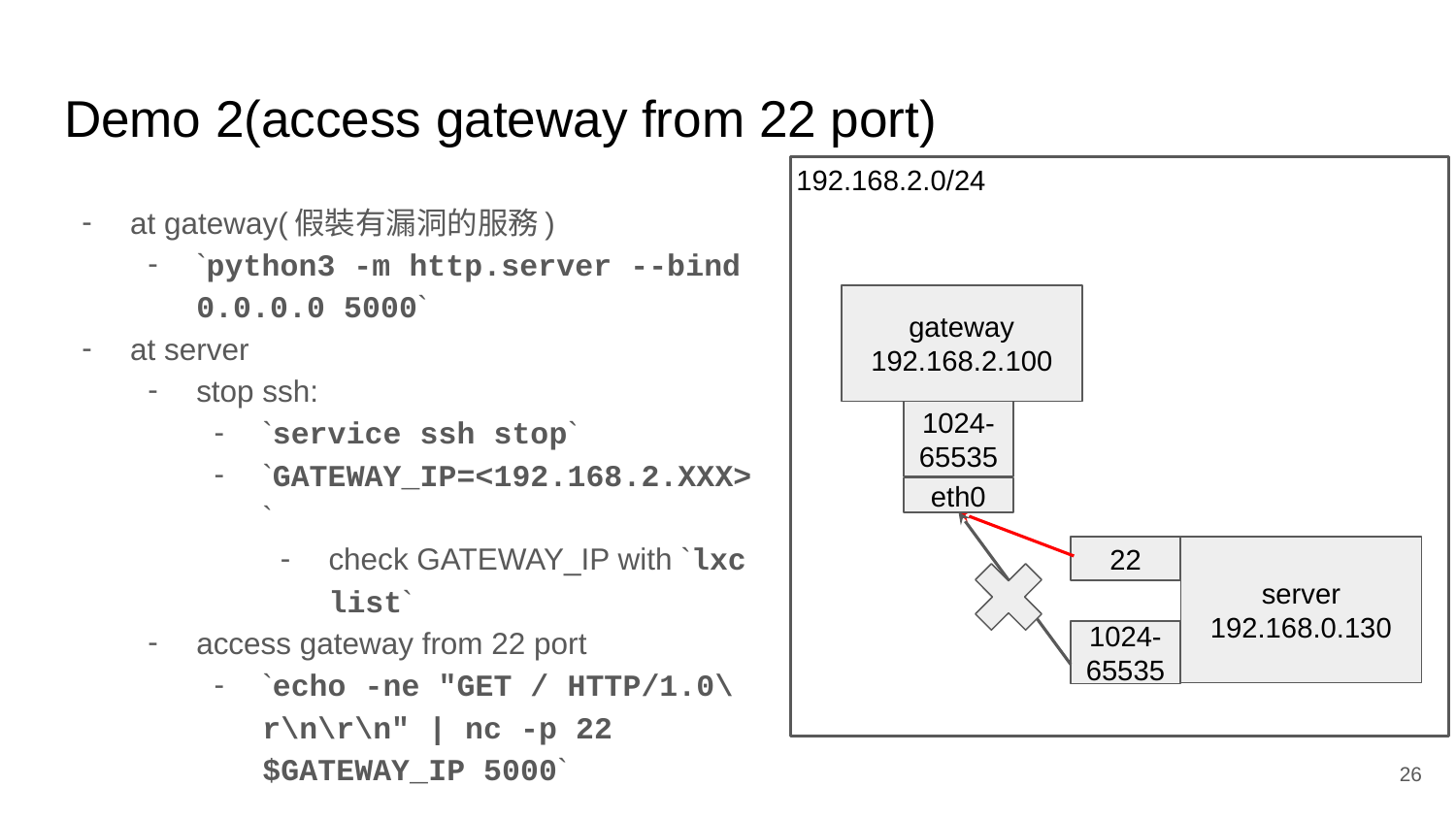

# Demo 2(access gateway from 22 port)

192.168.2.0/24
gateway
192.168.2.100
1024-65535
eth0
server
192.168.0.130
22
1024-65535

at gateway(假裝有漏洞的服務)
`python3 -m http.server --bind 0.0.0.0 5000`
at server
stop ssh:
`service ssh stop`
`GATEWAY_IP=<192.168.2.XXX>`
check GATEWAY_IP with `lxc list`
access gateway from 22 port
`echo -ne "GET / HTTP/1.0\r\n\r\n" | nc -p 22 $GATEWAY_IP 5000`
26